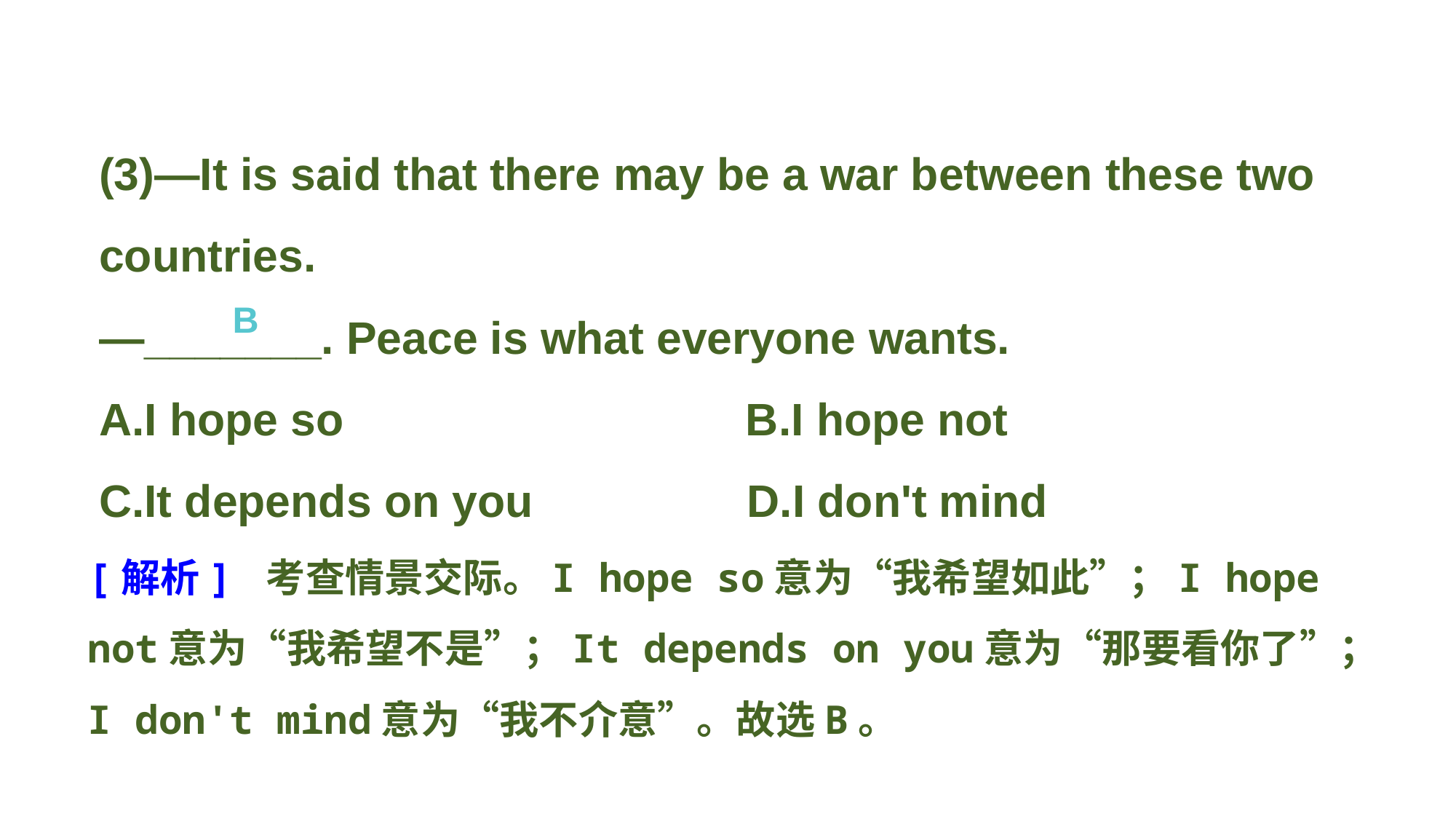

(3)—It is said that there may be a war between these two countries.
—_______. Peace is what everyone wants.
A.I hope so                                B.I hope not
C.It depends on you                 D.I don't mind
B
[解析] 考查情景交际。I hope so意为“我希望如此”；I hope not意为“我希望不是”；It depends on you意为“那要看你了”；I don't mind意为“我不介意”。故选B。